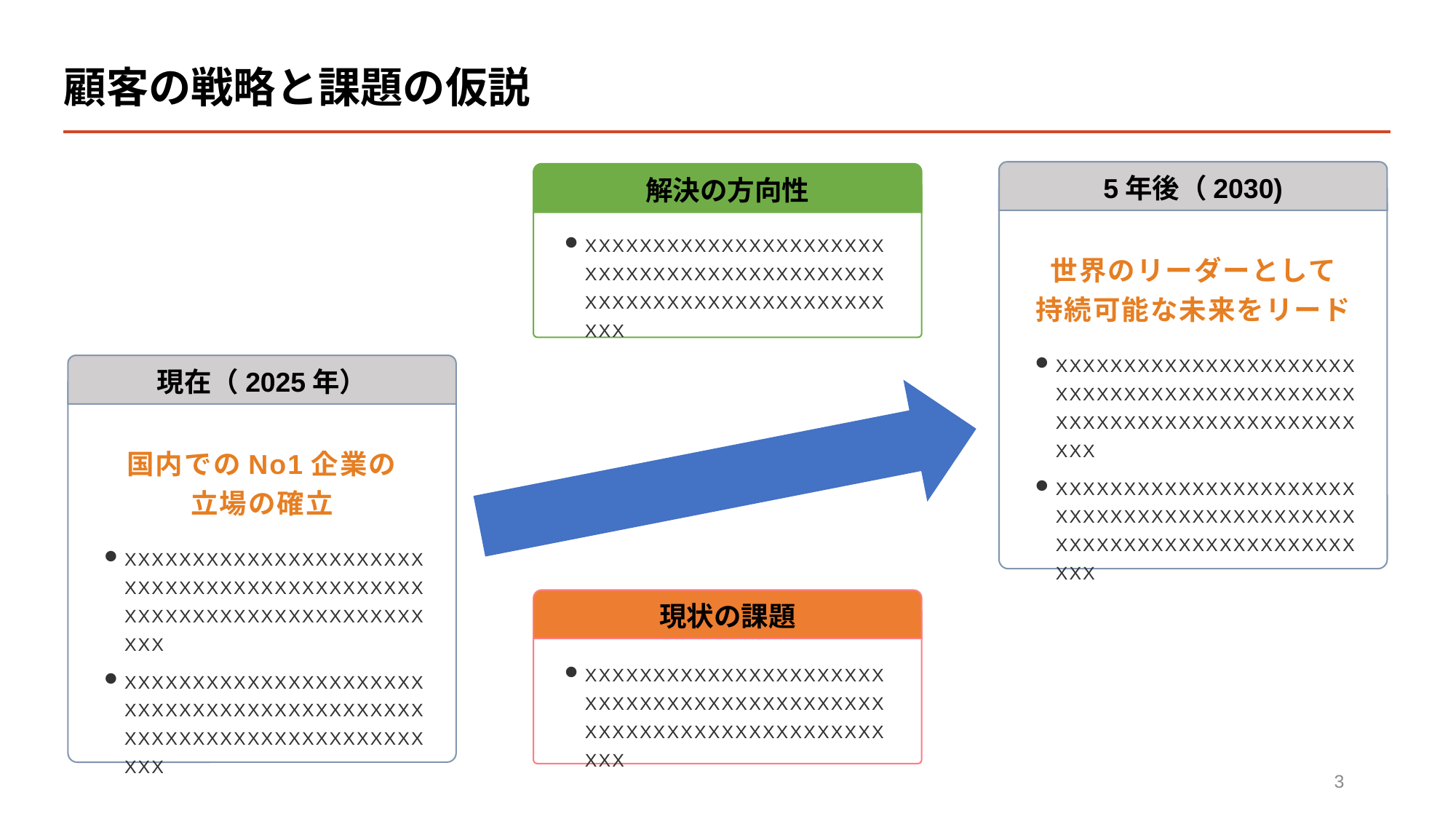

# 顧客の戦略と課題の仮説
5年後（2030)
解決の方向性

XXXXXXXXXXXXXXXXXXXXXXXXXXXXXXXXXXXXXXXXXXXXXXXXXXXXXXXXXXXXXXXXXXXXX
世界のリーダーとして
持続可能な未来をリード
XXXXXXXXXXXXXXXXXXXXXXXXXXXXXXXXXXXXXXXXXXXXXXXXXXXXXXXXXXXXXXXXXXXXX
XXXXXXXXXXXXXXXXXXXXXXXXXXXXXXXXXXXXXXXXXXXXXXXXXXXXXXXXXXXXXXXXXXXXX
現在（2025年）

国内でのNo1企業の
立場の確立
XXXXXXXXXXXXXXXXXXXXXXXXXXXXXXXXXXXXXXXXXXXXXXXXXXXXXXXXXXXXXXXXXXXXX
XXXXXXXXXXXXXXXXXXXXXXXXXXXXXXXXXXXXXXXXXXXXXXXXXXXXXXXXXXXXXXXXXXXXX
現状の課題

XXXXXXXXXXXXXXXXXXXXXXXXXXXXXXXXXXXXXXXXXXXXXXXXXXXXXXXXXXXXXXXXXXXXX
3